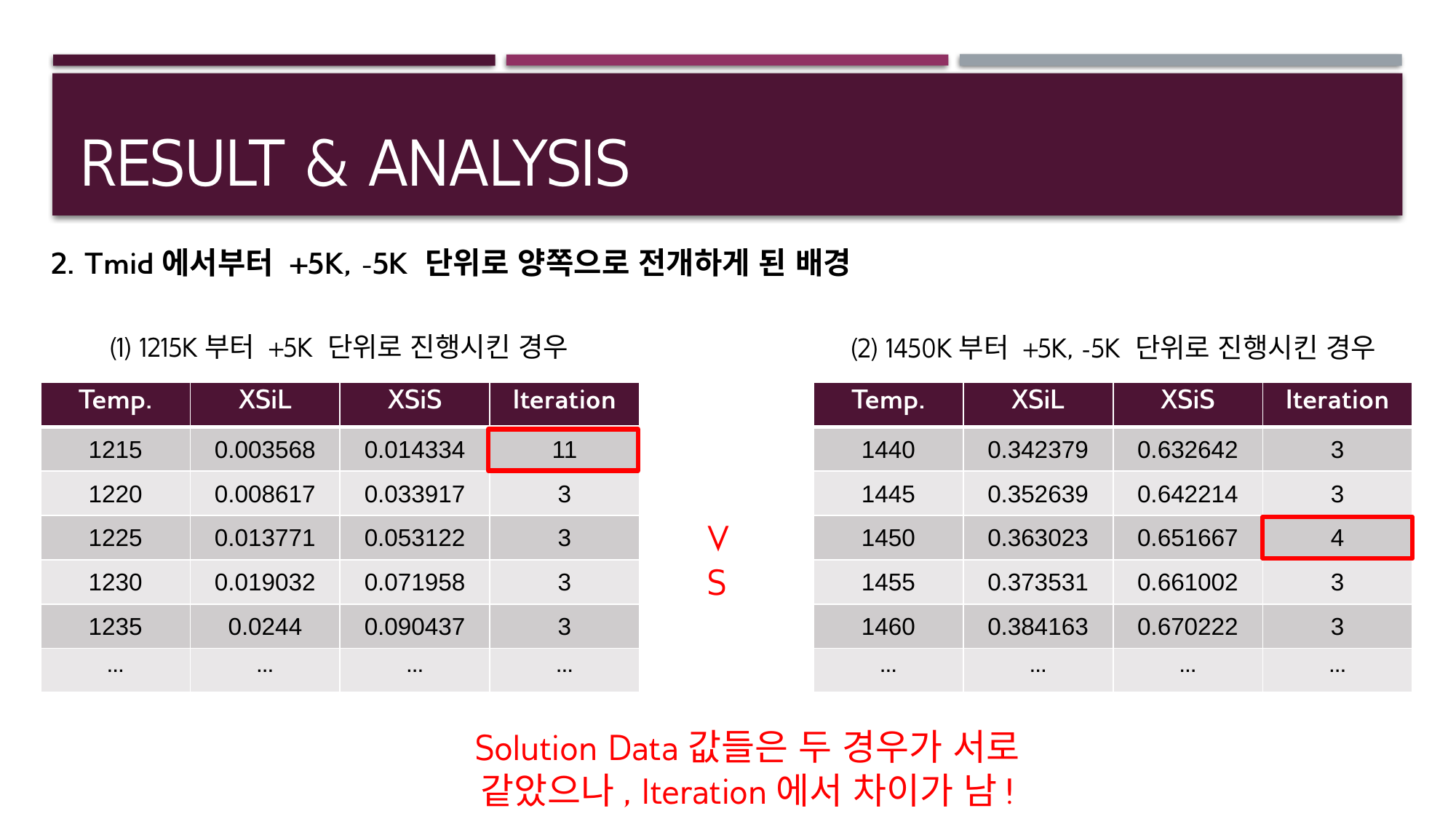

# Result & analysis
2. Tmid에서부터 +5K, -5K 단위로 양쪽으로 전개하게 된 배경
(1) 1215K부터 +5K 단위로 진행시킨 경우
(2) 1450K부터 +5K, -5K 단위로 진행시킨 경우
| Temp. | XSiL | XSiS | Iteration |
| --- | --- | --- | --- |
| 1215 | 0.003568 | 0.014334 | 11 |
| 1220 | 0.008617 | 0.033917 | 3 |
| 1225 | 0.013771 | 0.053122 | 3 |
| 1230 | 0.019032 | 0.071958 | 3 |
| 1235 | 0.0244 | 0.090437 | 3 |
| … | … | … | … |
| Temp. | XSiL | XSiS | Iteration |
| --- | --- | --- | --- |
| 1440 | 0.342379 | 0.632642 | 3 |
| 1445 | 0.352639 | 0.642214 | 3 |
| 1450 | 0.363023 | 0.651667 | 4 |
| 1455 | 0.373531 | 0.661002 | 3 |
| 1460 | 0.384163 | 0.670222 | 3 |
| … | … | … | … |

VS

Solution Data값들은 두 경우가 서로 같았으나, Iteration에서 차이가 남!